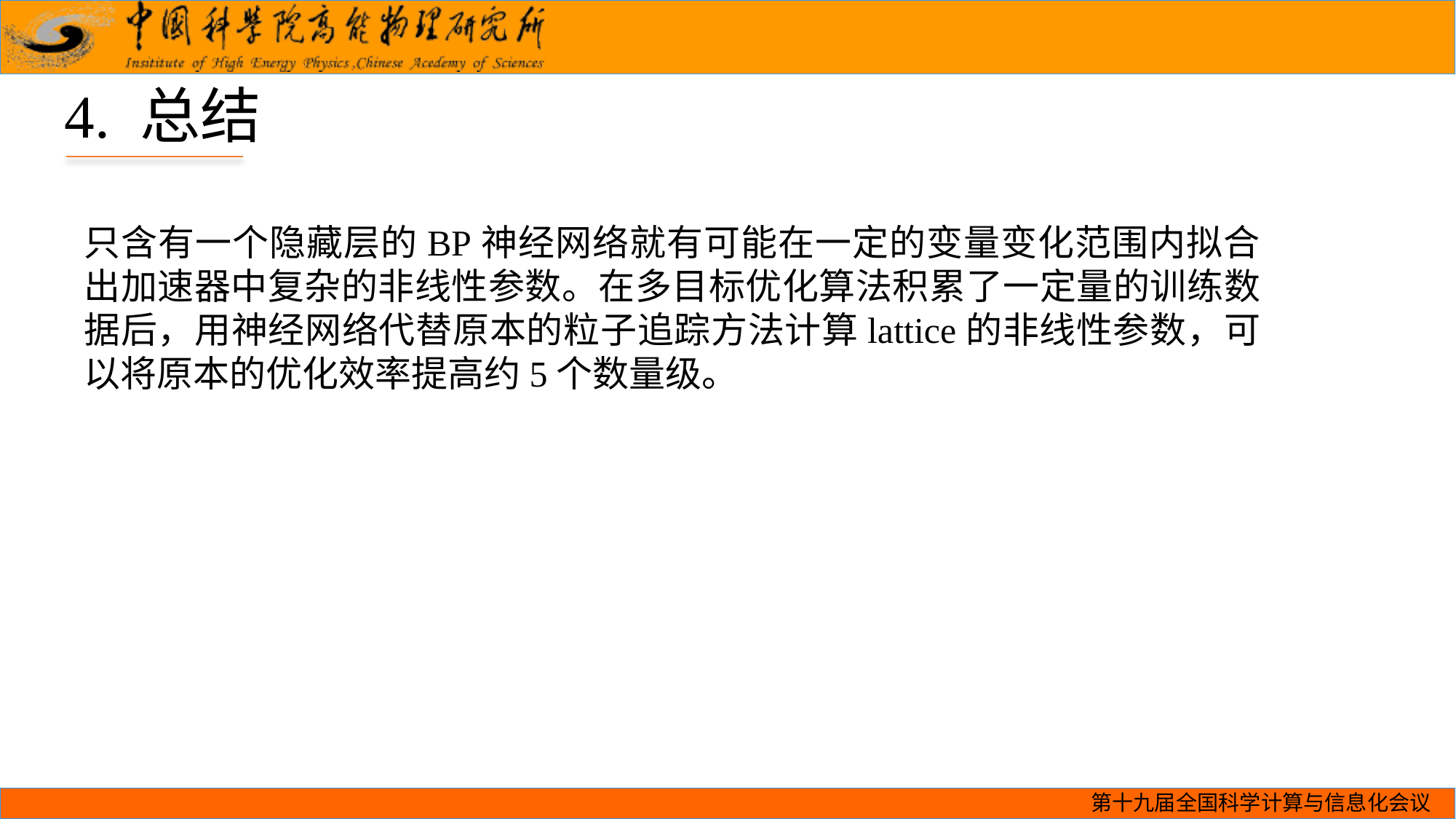

4. 总结
只含有一个隐藏层的BP神经网络就有可能在一定的变量变化范围内拟合出加速器中复杂的非线性参数。在多目标优化算法积累了一定量的训练数据后，用神经网络代替原本的粒子追踪方法计算lattice的非线性参数，可以将原本的优化效率提高约5个数量级。
第十九届全国科学计算与信息化会议